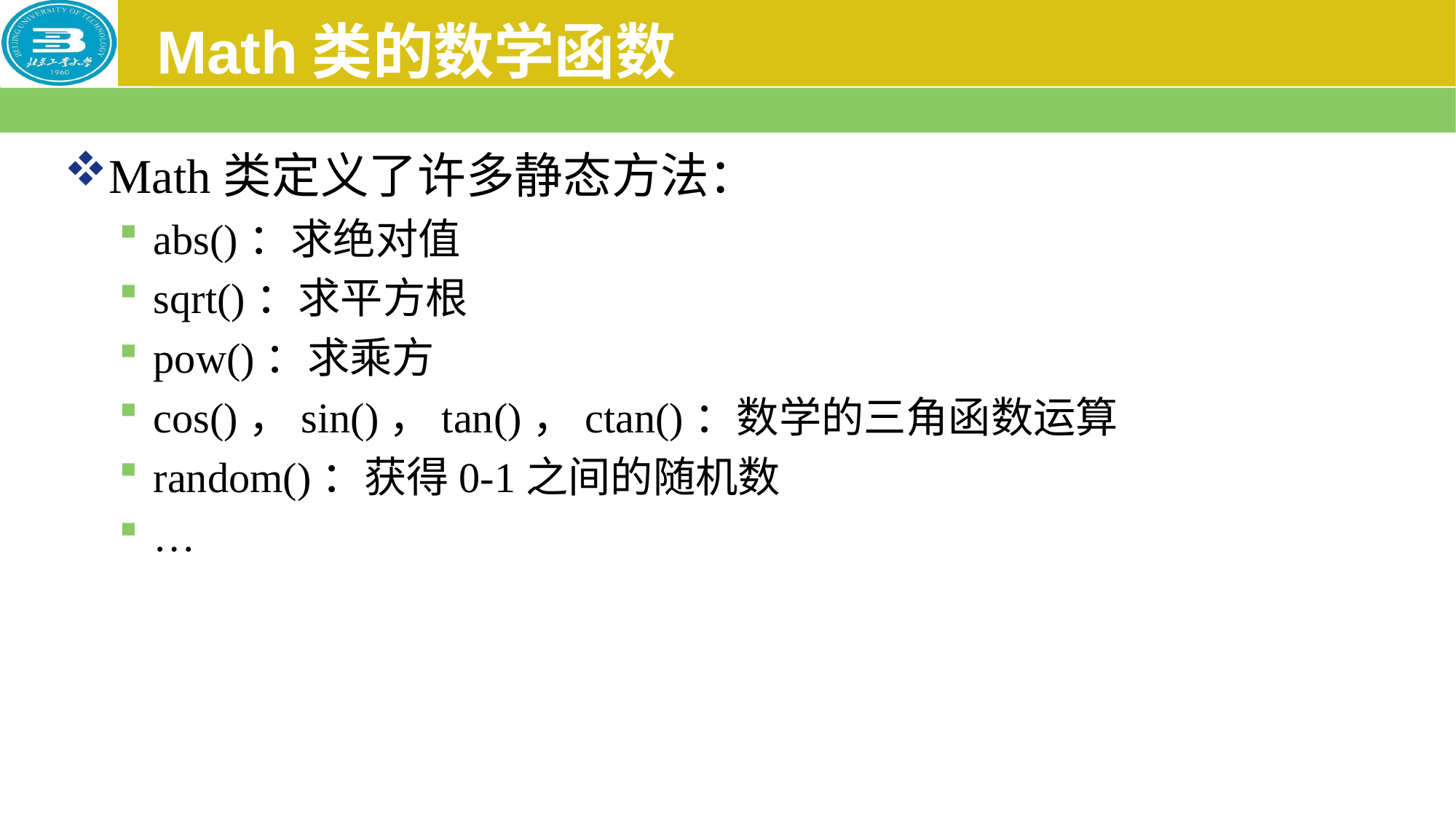

# Math类的数学函数
Math类定义了许多静态方法：
abs()：求绝对值
sqrt()：求平方根
pow()：求乘方
cos()，sin()，tan()，ctan()：数学的三角函数运算
random()：获得0-1之间的随机数
…